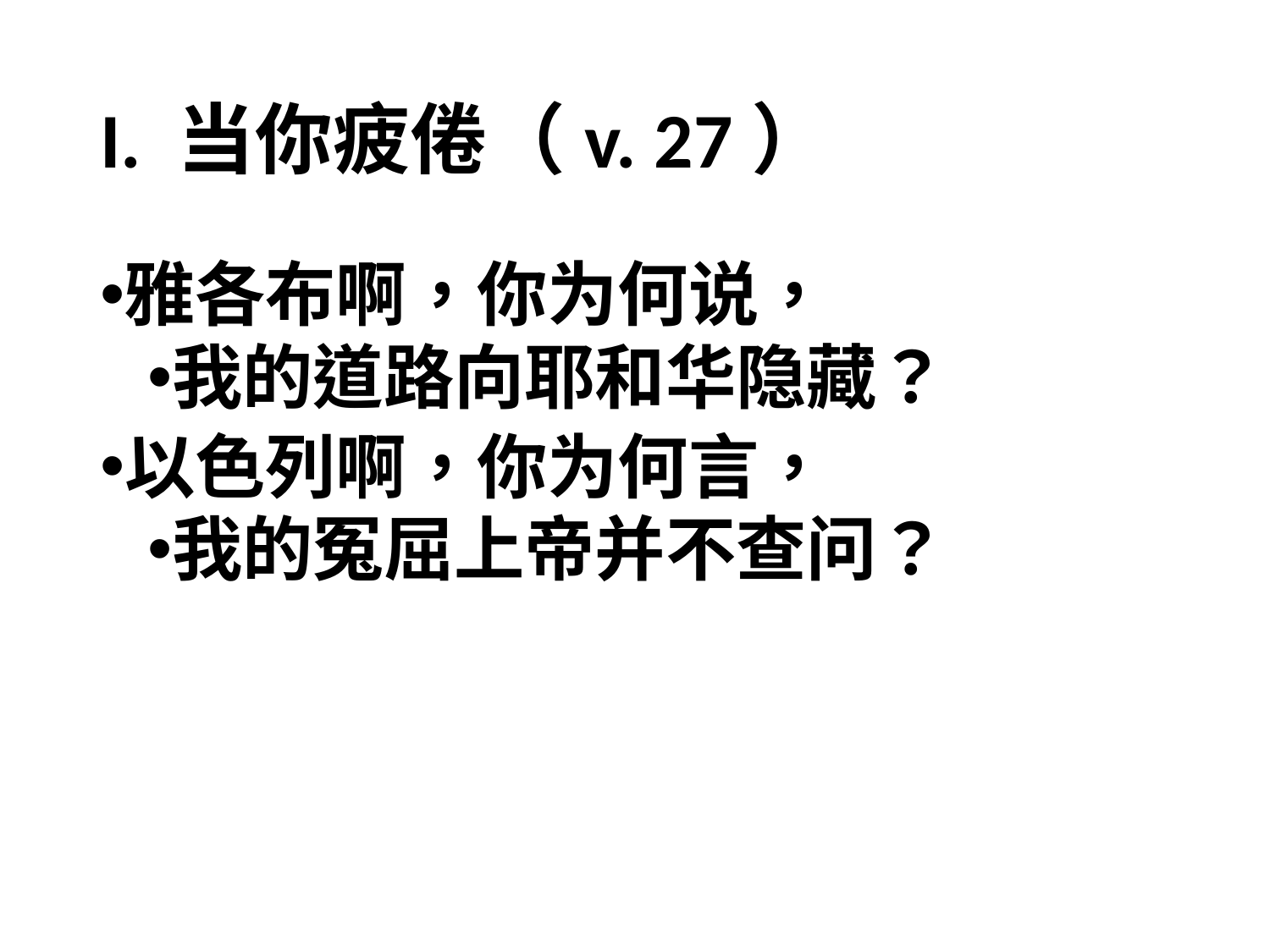

# I. 当你疲倦（v. 27）
雅各布啊，你为何说，
我的道路向耶和华隐藏？
以色列啊，你为何言，
我的冤屈上帝并不查问？